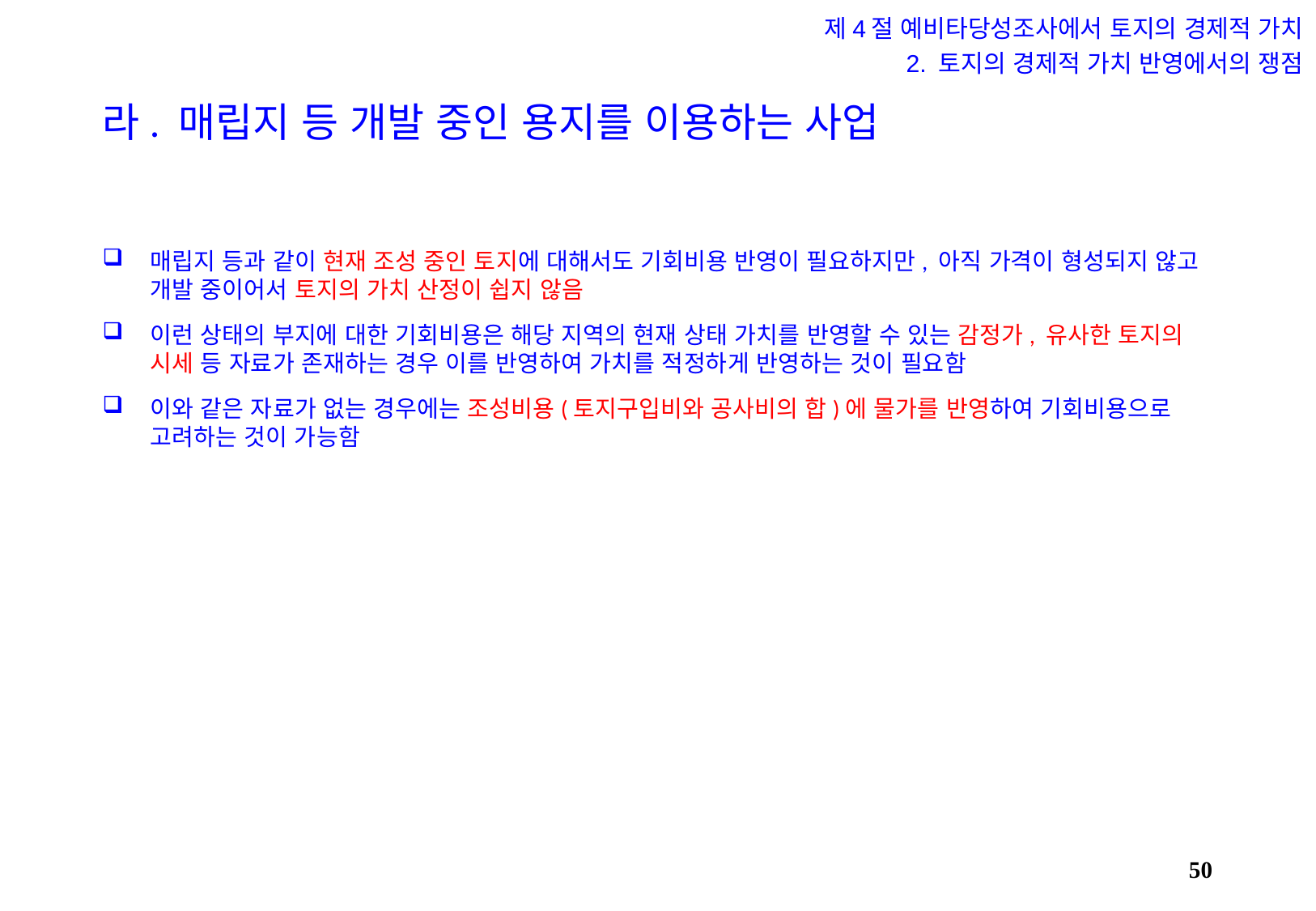

제4절 예비타당성조사에서 토지의 경제적 가치
2. 토지의 경제적 가치 반영에서의 쟁점
# 라. 매립지 등 개발 중인 용지를 이용하는 사업
매립지 등과 같이 현재 조성 중인 토지에 대해서도 기회비용 반영이 필요하지만, 아직 가격이 형성되지 않고 개발 중이어서 토지의 가치 산정이 쉽지 않음
이런 상태의 부지에 대한 기회비용은 해당 지역의 현재 상태 가치를 반영할 수 있는 감정가, 유사한 토지의 시세 등 자료가 존재하는 경우 이를 반영하여 가치를 적정하게 반영하는 것이 필요함
이와 같은 자료가 없는 경우에는 조성비용(토지구입비와 공사비의 합)에 물가를 반영하여 기회비용으로 고려하는 것이 가능함
50